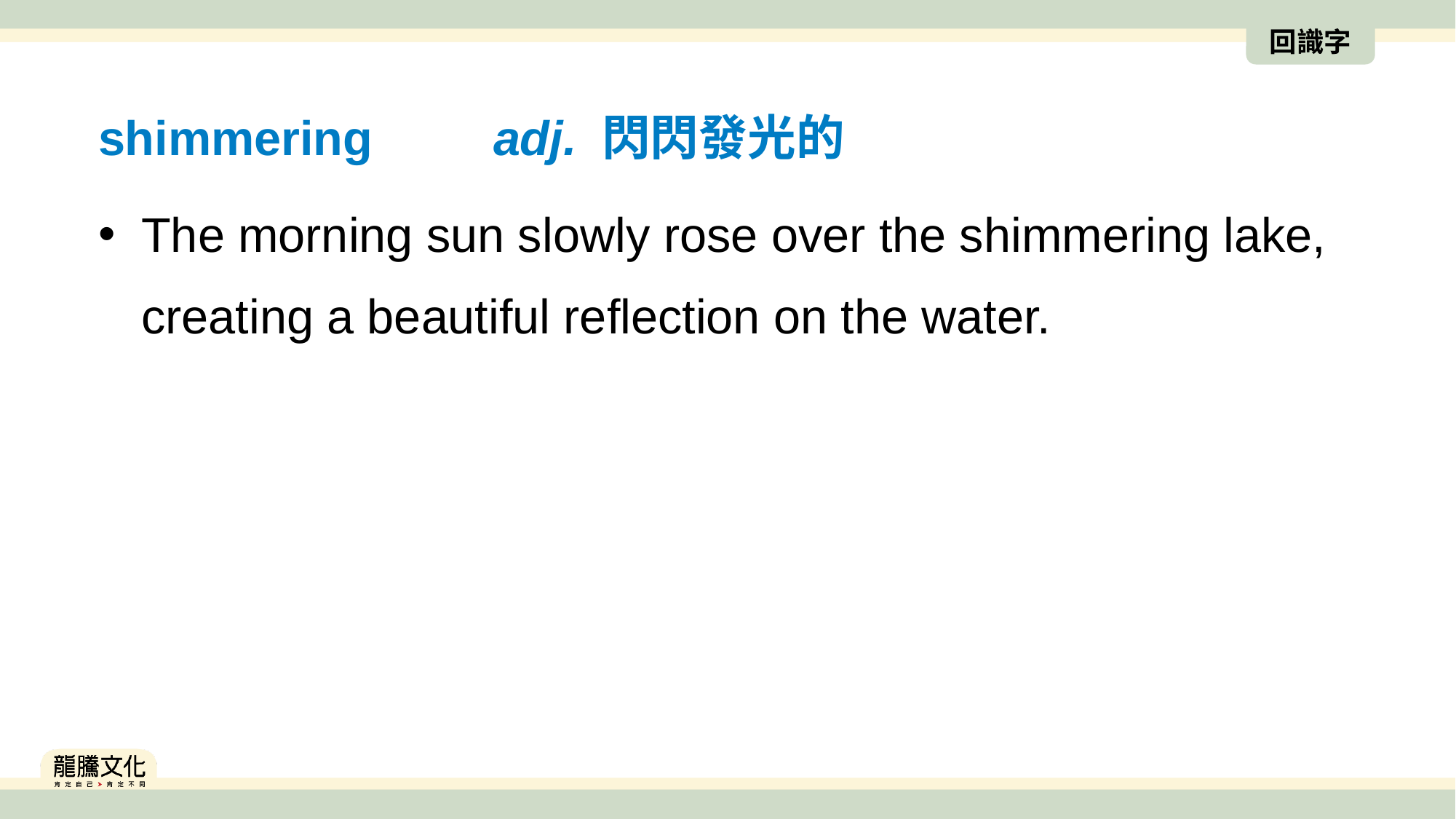

回識字
shimmering　　adj. 閃閃發光的
The morning sun slowly rose over the shimmering lake, creating a beautiful reflection on the water.